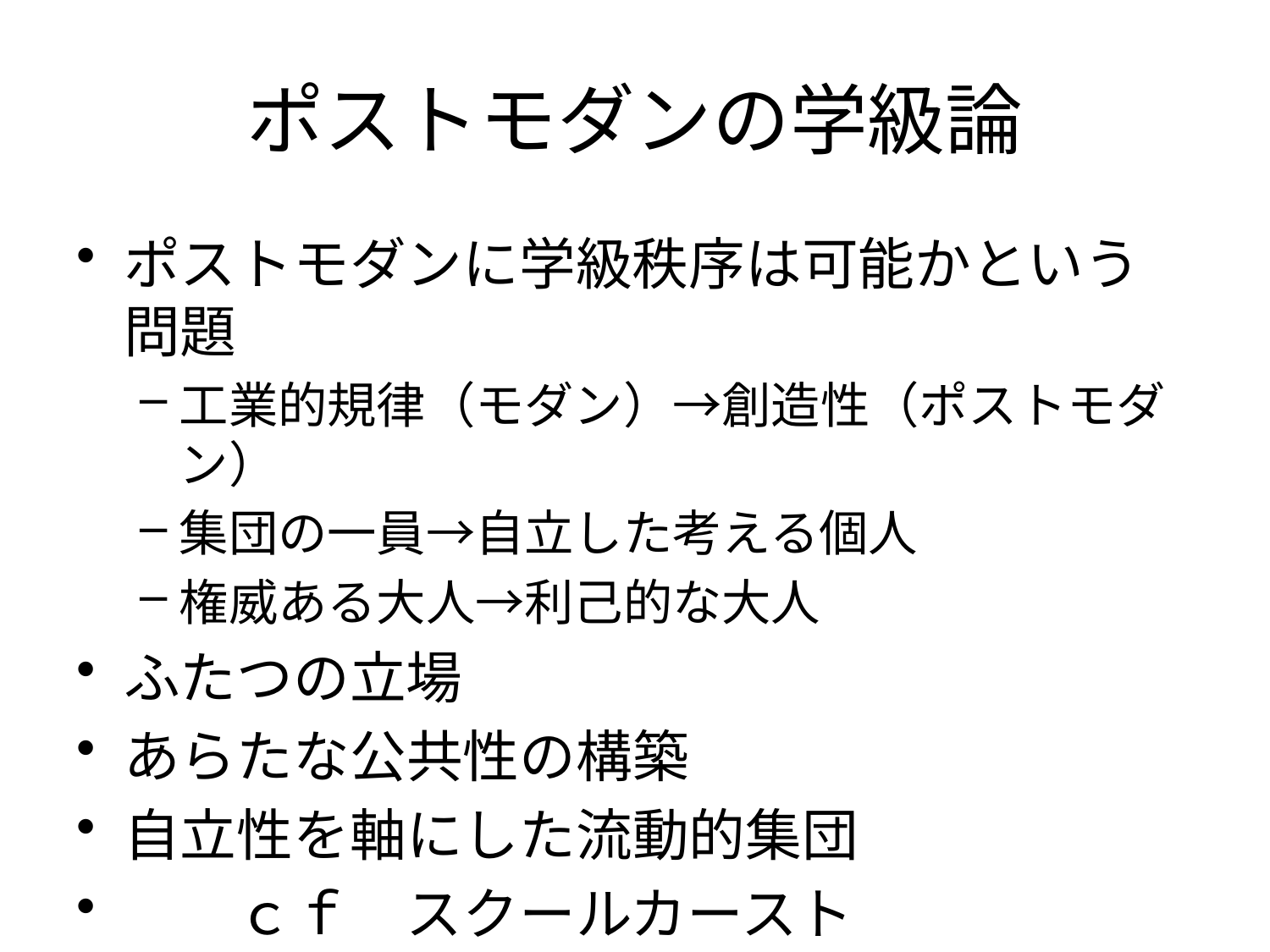

# ポストモダンの学級論
ポストモダンに学級秩序は可能かという問題
工業的規律（モダン）→創造性（ポストモダン）
集団の一員→自立した考える個人
権威ある大人→利己的な大人
ふたつの立場
あらたな公共性の構築
自立性を軸にした流動的集団
　　ｃｆ　スクールカースト